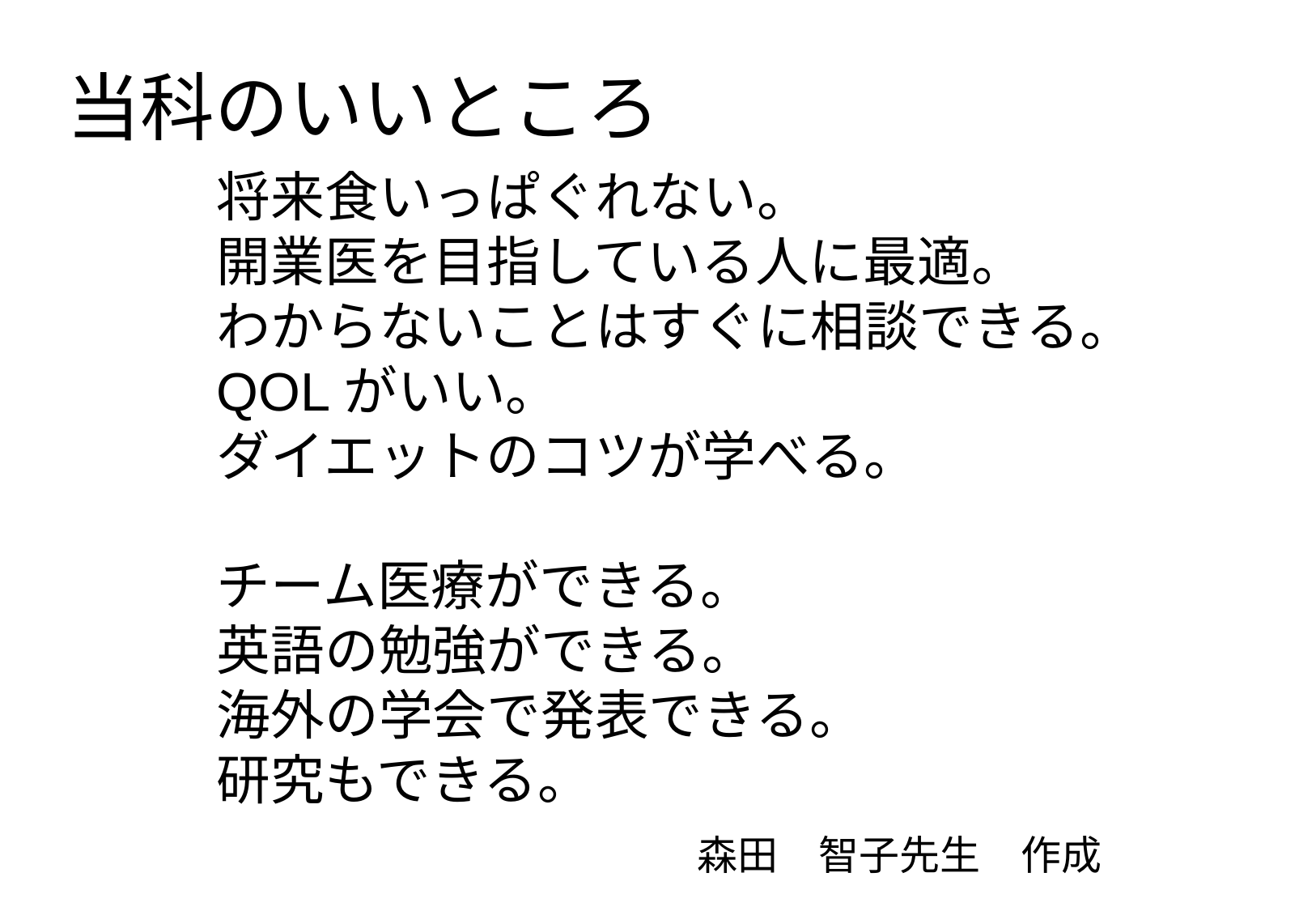

当科のいいところ
将来食いっぱぐれない。
開業医を目指している人に最適。
わからないことはすぐに相談できる。
QOLがいい。
ダイエットのコツが学べる。

チーム医療ができる。
英語の勉強ができる。
海外の学会で発表できる。
研究もできる。
森田　智子先生　作成